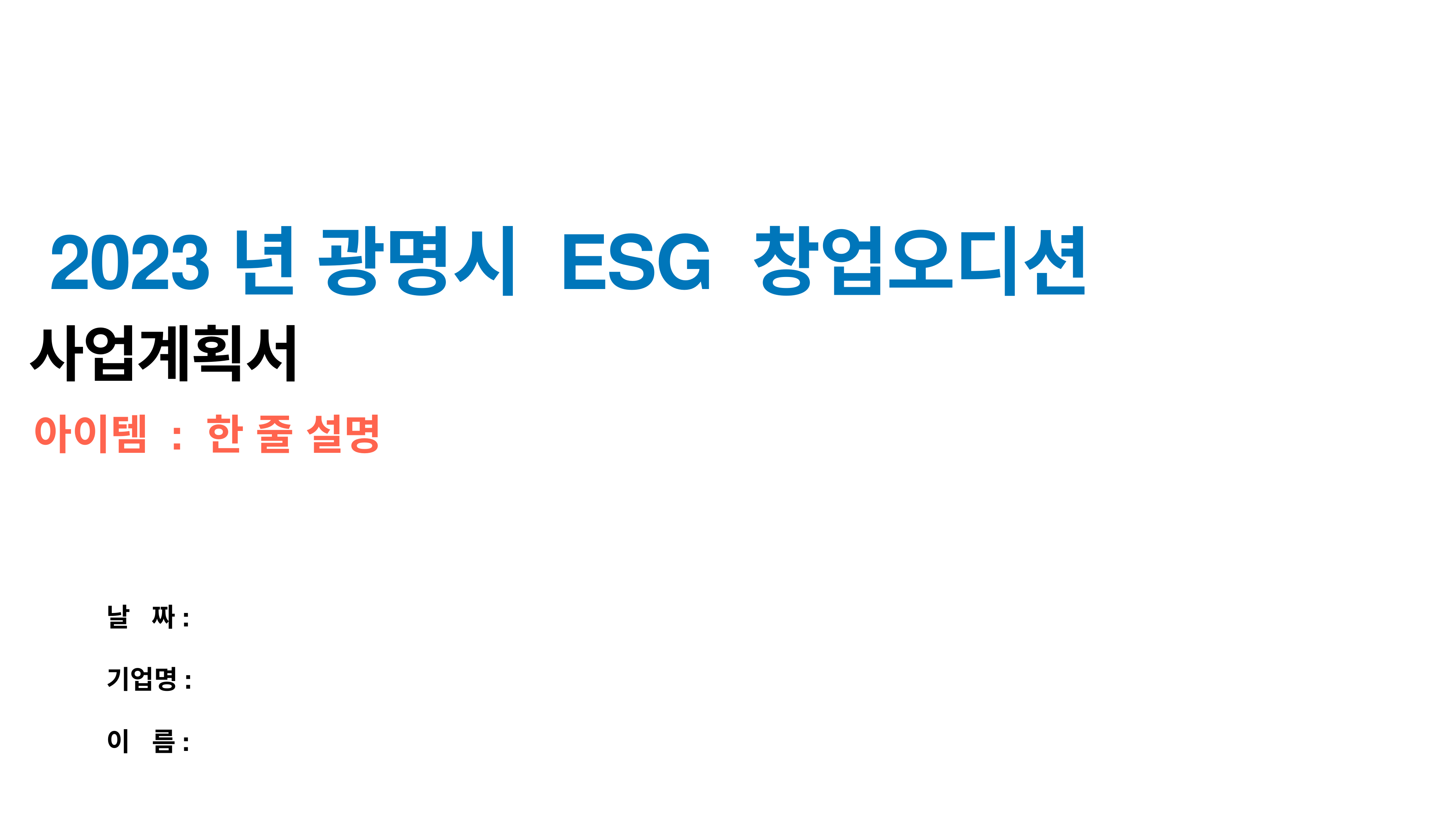

# 사업계획서
2023년 광명시 ESG 창업오디션

아이템 : 한 줄 설명
날   짜:

기업명:

이   름: